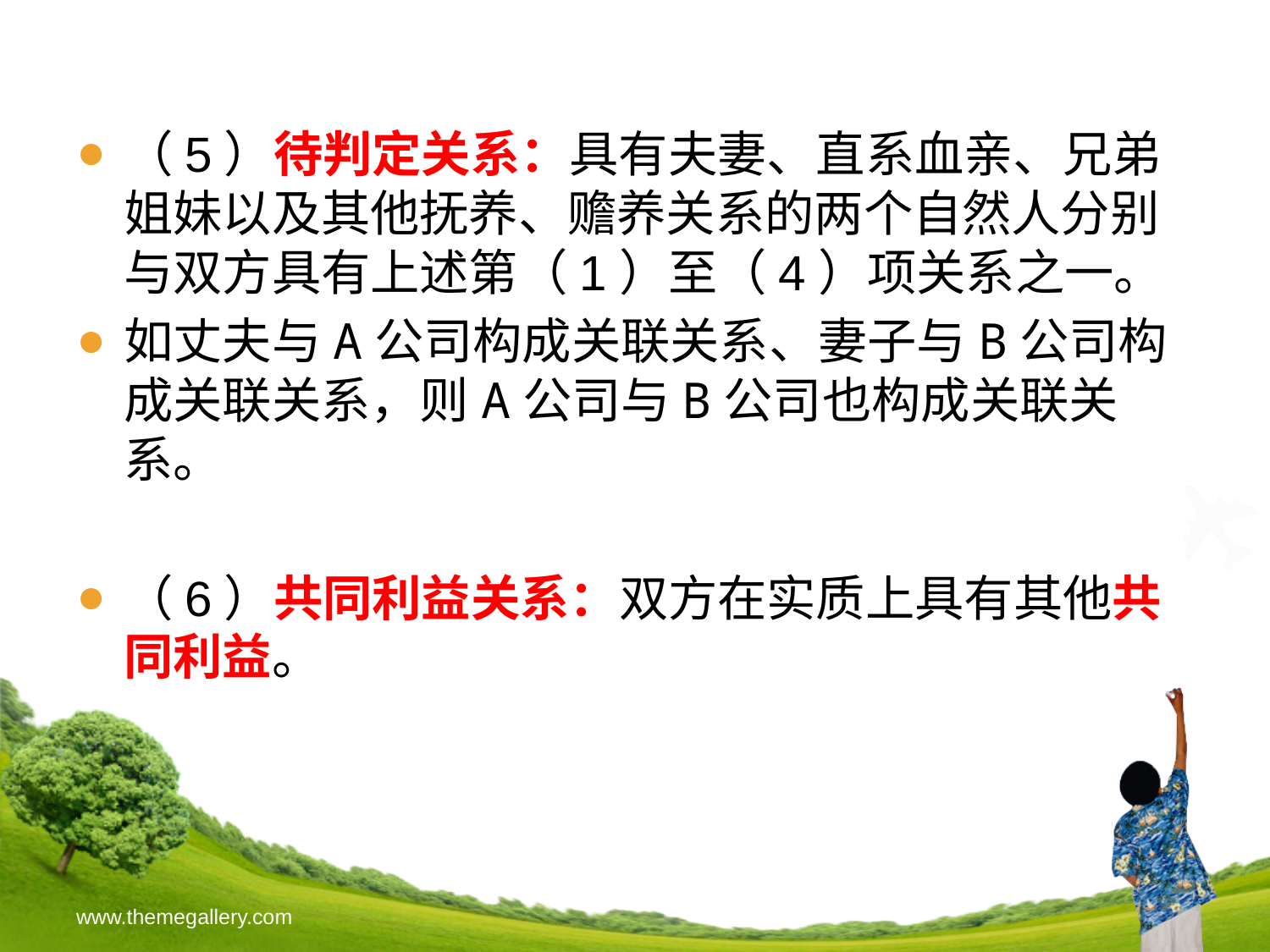

（5）待判定关系：具有夫妻、直系血亲、兄弟姐妹以及其他抚养、赡养关系的两个自然人分别与双方具有上述第（1）至（4）项关系之一。
如丈夫与A公司构成关联关系、妻子与B公司构成关联关系，则A公司与B公司也构成关联关系。

（6）共同利益关系：双方在实质上具有其他共同利益。

www.themegallery.com